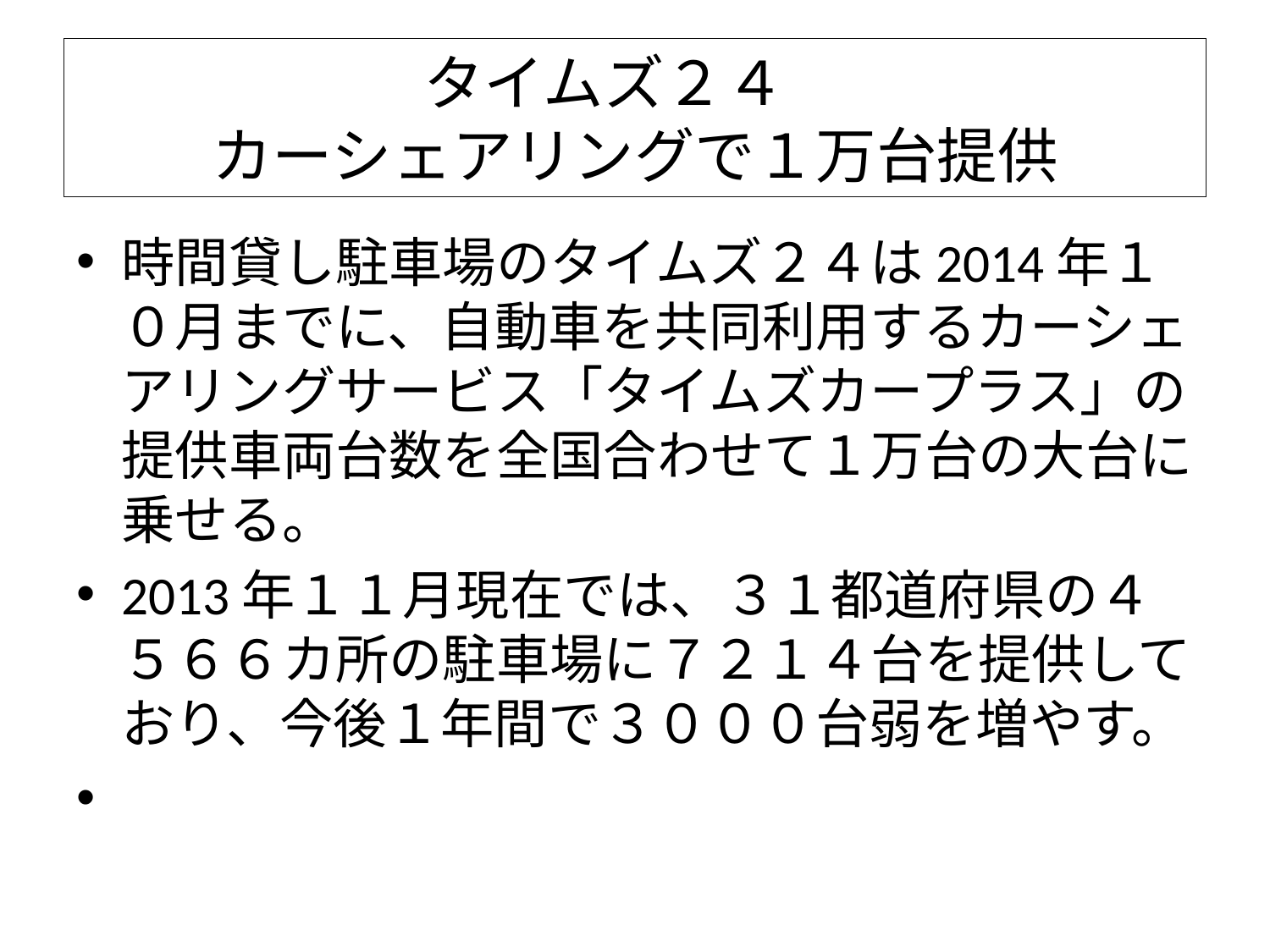

# タイムズ２４　 カーシェアリングで１万台提供
時間貸し駐車場のタイムズ２４は2014年１０月までに、自動車を共同利用するカーシェアリングサービス「タイムズカープラス」の提供車両台数を全国合わせて１万台の大台に乗せる。
2013年１１月現在では、３１都道府県の４５６６カ所の駐車場に７２１４台を提供しており、今後１年間で３０００台弱を増やす。